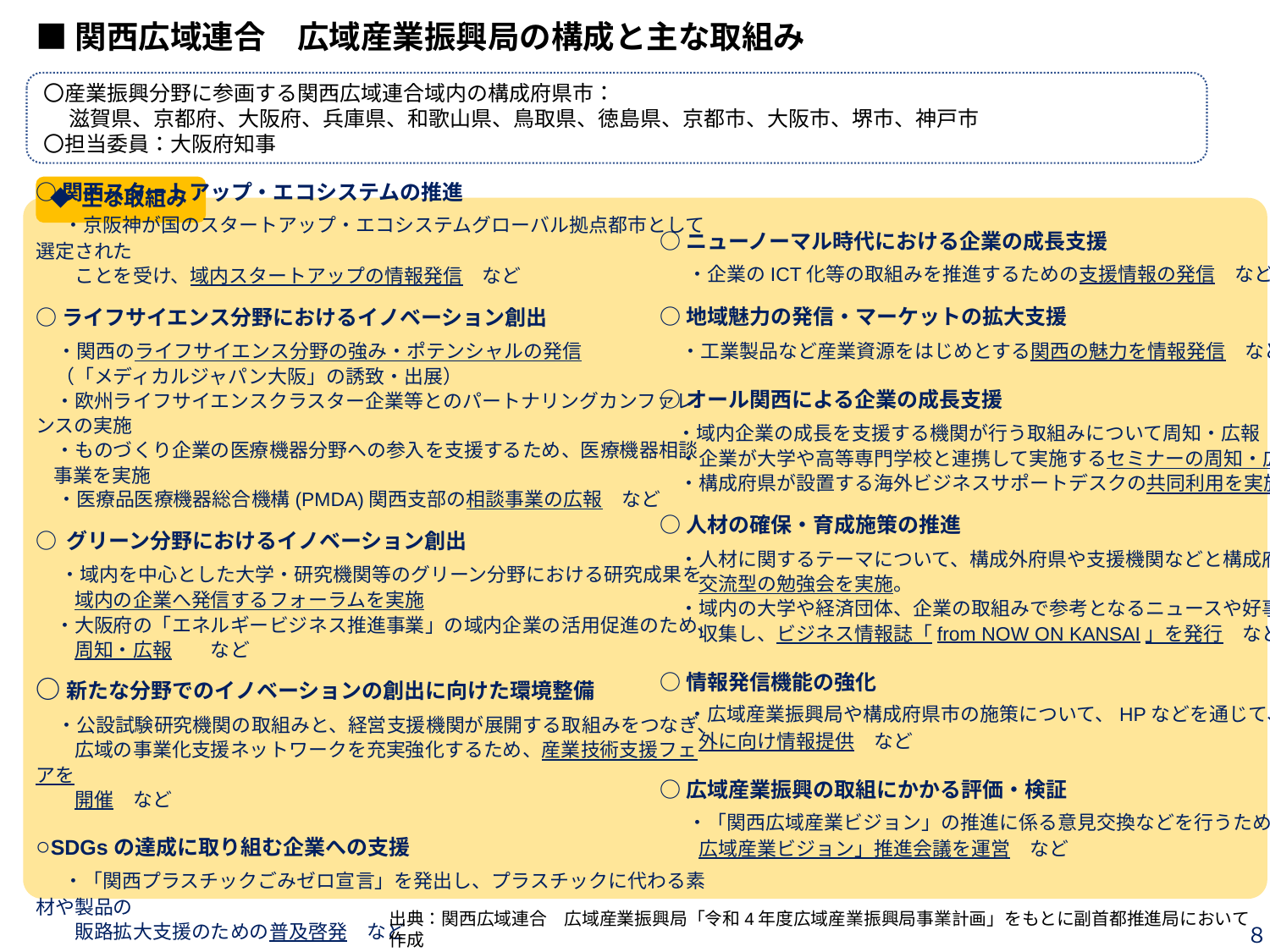

■関西広域連合　広域産業振興局の構成と主な取組み
〇産業振興分野に参画する関西広域連合域内の構成府県市：
　 滋賀県、京都府、大阪府、兵庫県、和歌山県、鳥取県、徳島県、京都市、大阪市、堺市、神戸市
〇担当委員：大阪府知事
◆ 主な取組み

○関西スタートアップ・エコシステムの推進

　・京阪神が国のスタートアップ・エコシステムグローバル拠点都市として選定された
　　ことを受け、域内スタートアップの情報発信　など

○ライフサイエンス分野におけるイノベーション創出

　・関西のライフサイエンス分野の強み・ポテンシャルの発信
　（「メディカルジャパン大阪」の誘致・出展）
　・欧州ライフサイエンスクラスター企業等とのパートナリングカンファレンスの実施
　・ものづくり企業の医療機器分野への参入を支援するため、医療機器相談
   事業を実施
　・医療品医療機器総合機構(PMDA)関西支部の相談事業の広報　など

○ グリーン分野におけるイノベーション創出

　・域内を中心とした大学・研究機関等のグリーン分野における研究成果を
　　域内の企業へ発信するフォーラムを実施
　・大阪府の「エネルギービジネス推進事業」の域内企業の活用促進のため、
　　周知・広報　　など

○新たな分野でのイノベーションの創出に向けた環境整備

　・公設試験研究機関の取組みと、経営支援機関が展開する取組みをつなぎ、
　　広域の事業化支援ネットワークを充実強化するため、産業技術支援フェアを
　　開催　など

○SDGsの達成に取り組む企業への支援

　・「関西プラスチックごみゼロ宣言」を発出し、プラスチックに代わる素材や製品の
　　販路拡大支援のための普及啓発　など

○ニューノーマル時代における企業の成長支援

　・企業のICT化等の取組みを推進するための支援情報の発信　など

○地域魅力の発信・マーケットの拡大支援

　・工業製品など産業資源をはじめとする関西の魅力を情報発信　など

○オール関西による企業の成長支援

  ・域内企業の成長を支援する機関が行う取組みについて周知・広報
　・企業が大学や高等専門学校と連携して実施するセミナーの周知・広報
　・構成府県が設置する海外ビジネスサポートデスクの共同利用を実施　など

○人材の確保・育成施策の推進

　・人材に関するテーマについて、構成外府県や支援機関などと構成府県との
　　交流型の勉強会を実施。
　・域内の大学や経済団体、企業の取組みで参考となるニュースや好事例を
　　収集し、ビジネス情報誌「from NOW ON KANSAI」を発行　など

○情報発信機能の強化

　・広域産業振興局や構成府県市の施策について、HPなどを通じて、域内
　　外に向け情報提供　など

○広域産業振興の取組にかかる評価・検証

　・「関西広域産業ビジョン」の推進に係る意見交換などを行うため、「関西
　　広域産業ビジョン」推進会議を運営　など

出典：関西広域連合　広域産業振興局「令和4年度広域産業振興局事業計画」をもとに副首都推進局において作成
８